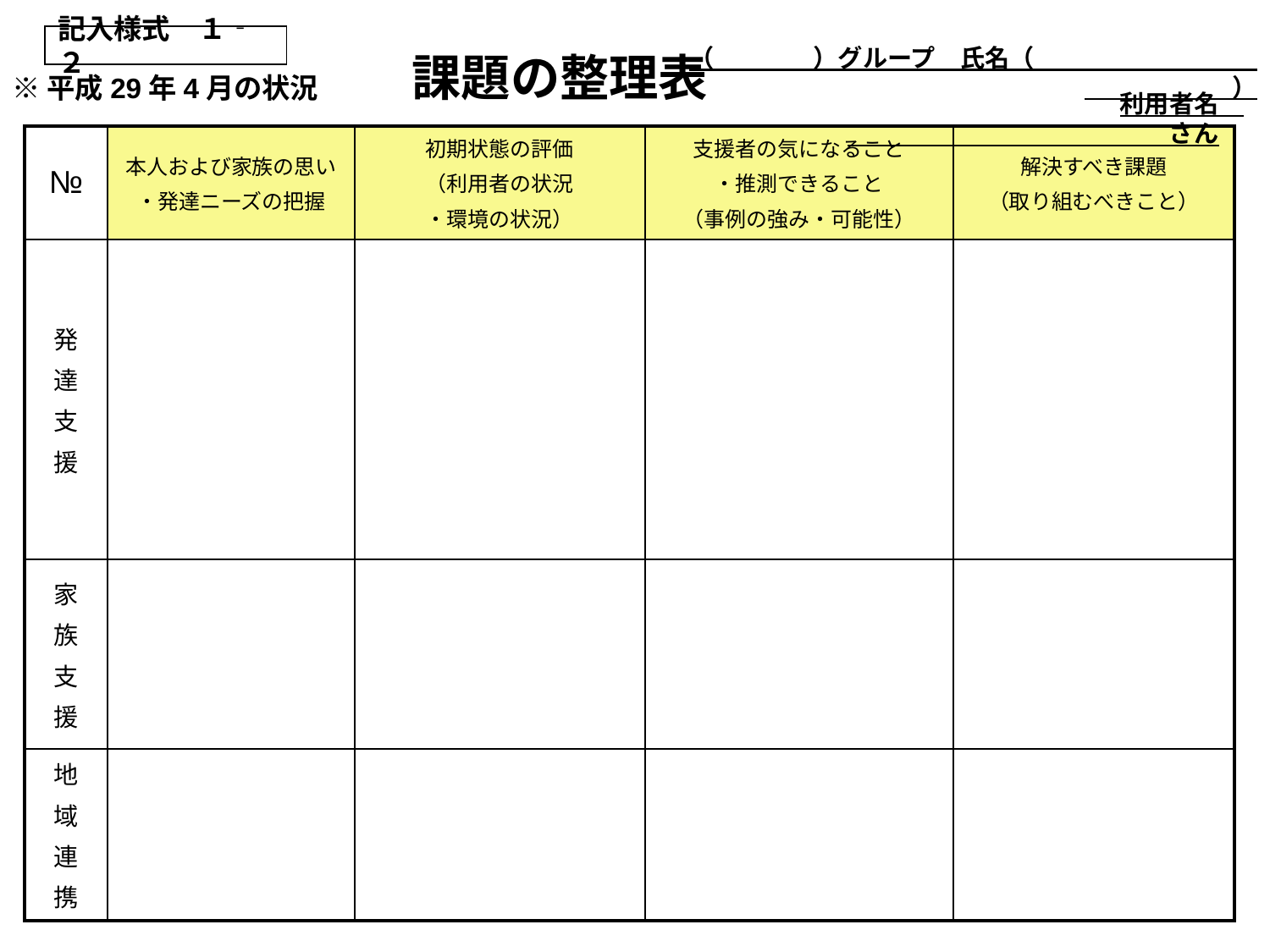

記入様式　１‐２
課題の整理表
（　　　　）グループ　氏名（　　　　　　　　　　　　　　　）
※平成29年4月の状況
　　　　　　　　　　　　　　　　　　　　　　　　　　　　　　　　　　　　　　　　　　　利用者名　　　　　　　　　　　　　　さん
| № | 本人および家族の思い ・発達ニーズの把握 | 初期状態の評価 （利用者の状況 ・環境の状況） | 支援者の気になること ・推測できること （事例の強み・可能性） | 解決すべき課題 （取り組むべきこと） |
| --- | --- | --- | --- | --- |
| 発 達 支 援 |  |  |  |  |
| 家 族 支 援 |  |  |  |  |
| 地 域 連 携 |  |  |  |  |